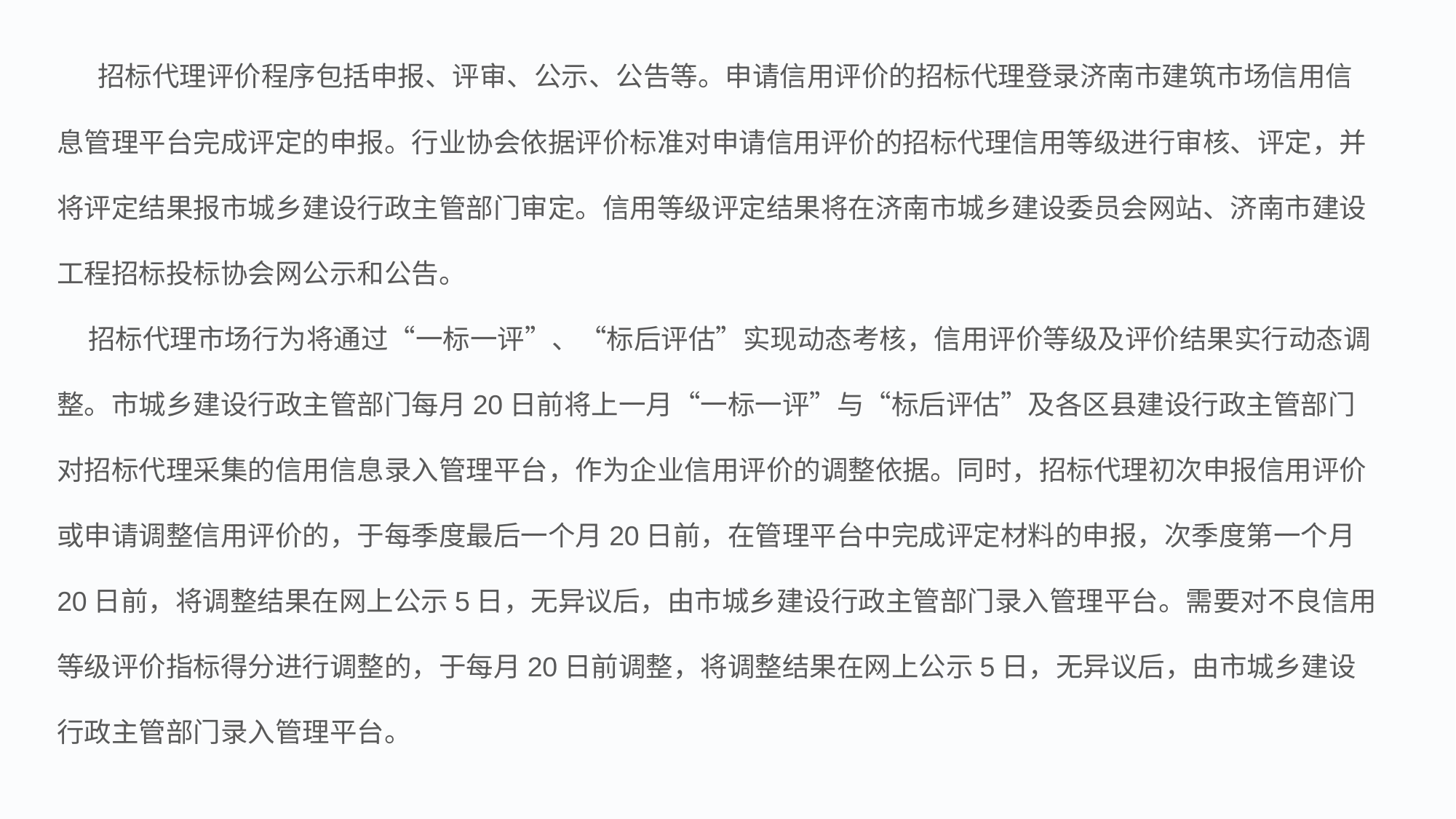

招标代理评价程序包括申报、评审、公示、公告等。申请信用评价的招标代理登录济南市建筑市场信用信息管理平台完成评定的申报。行业协会依据评价标准对申请信用评价的招标代理信用等级进行审核、评定，并将评定结果报市城乡建设行政主管部门审定。信用等级评定结果将在济南市城乡建设委员会网站、济南市建设工程招标投标协会网公示和公告。
    招标代理市场行为将通过“一标一评”、“标后评估”实现动态考核，信用评价等级及评价结果实行动态调整。市城乡建设行政主管部门每月20日前将上一月“一标一评”与“标后评估”及各区县建设行政主管部门对招标代理采集的信用信息录入管理平台，作为企业信用评价的调整依据。同时，招标代理初次申报信用评价或申请调整信用评价的，于每季度最后一个月20日前，在管理平台中完成评定材料的申报，次季度第一个月20日前，将调整结果在网上公示5日，无异议后，由市城乡建设行政主管部门录入管理平台。需要对不良信用等级评价指标得分进行调整的，于每月20日前调整，将调整结果在网上公示5日，无异议后，由市城乡建设行政主管部门录入管理平台。